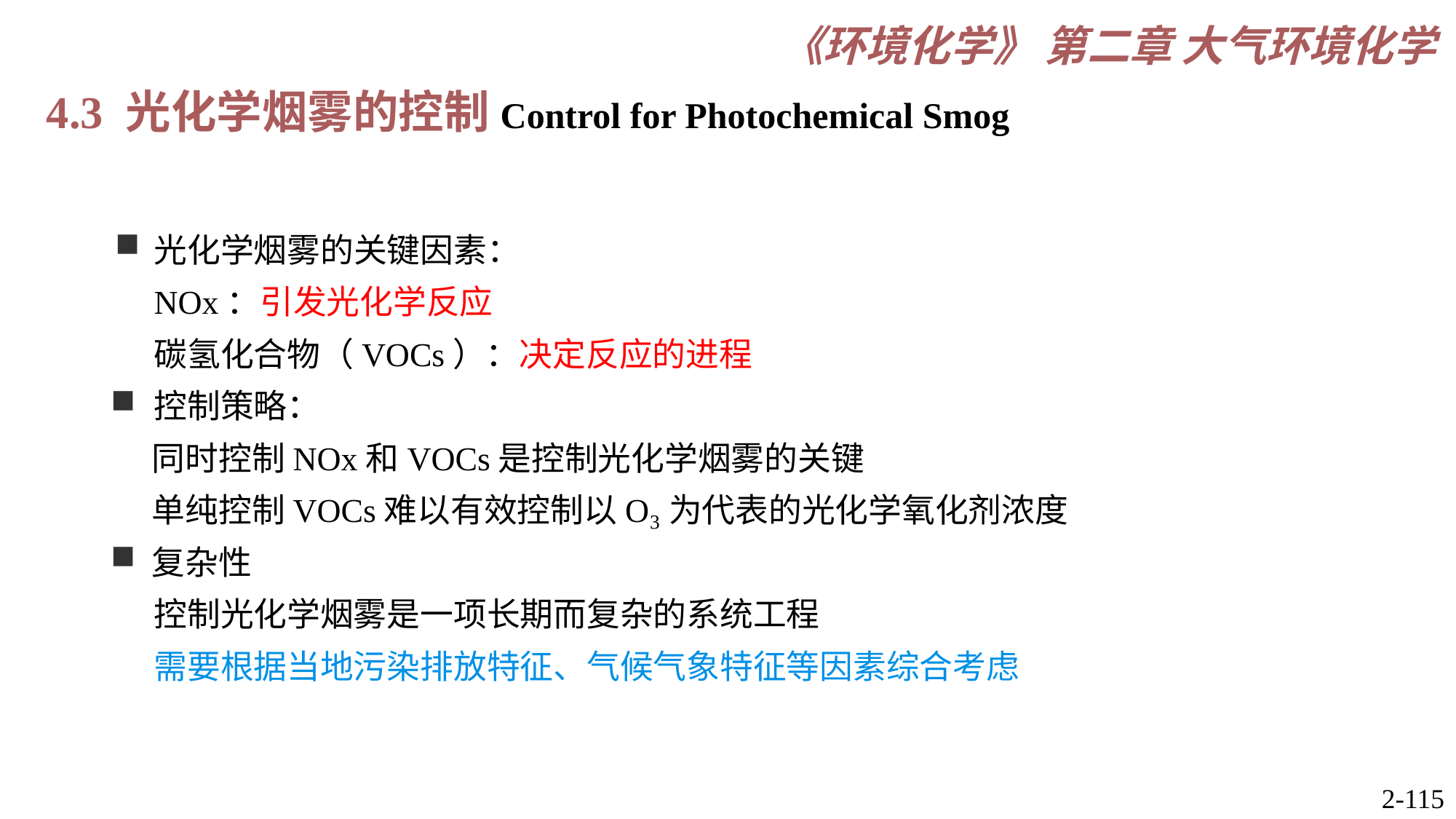

4.3 光化学烟雾的控制Control for Photochemical Smog
光化学烟雾的关键因素：
NOx：引发光化学反应
碳氢化合物（VOCs）：决定反应的进程
控制策略：
同时控制NOx和VOCs是控制光化学烟雾的关键
单纯控制VOCs难以有效控制以O₃为代表的光化学氧化剂浓度
复杂性
控制光化学烟雾是一项长期而复杂的系统工程
需要根据当地污染排放特征、气候气象特征等因素综合考虑
2-115